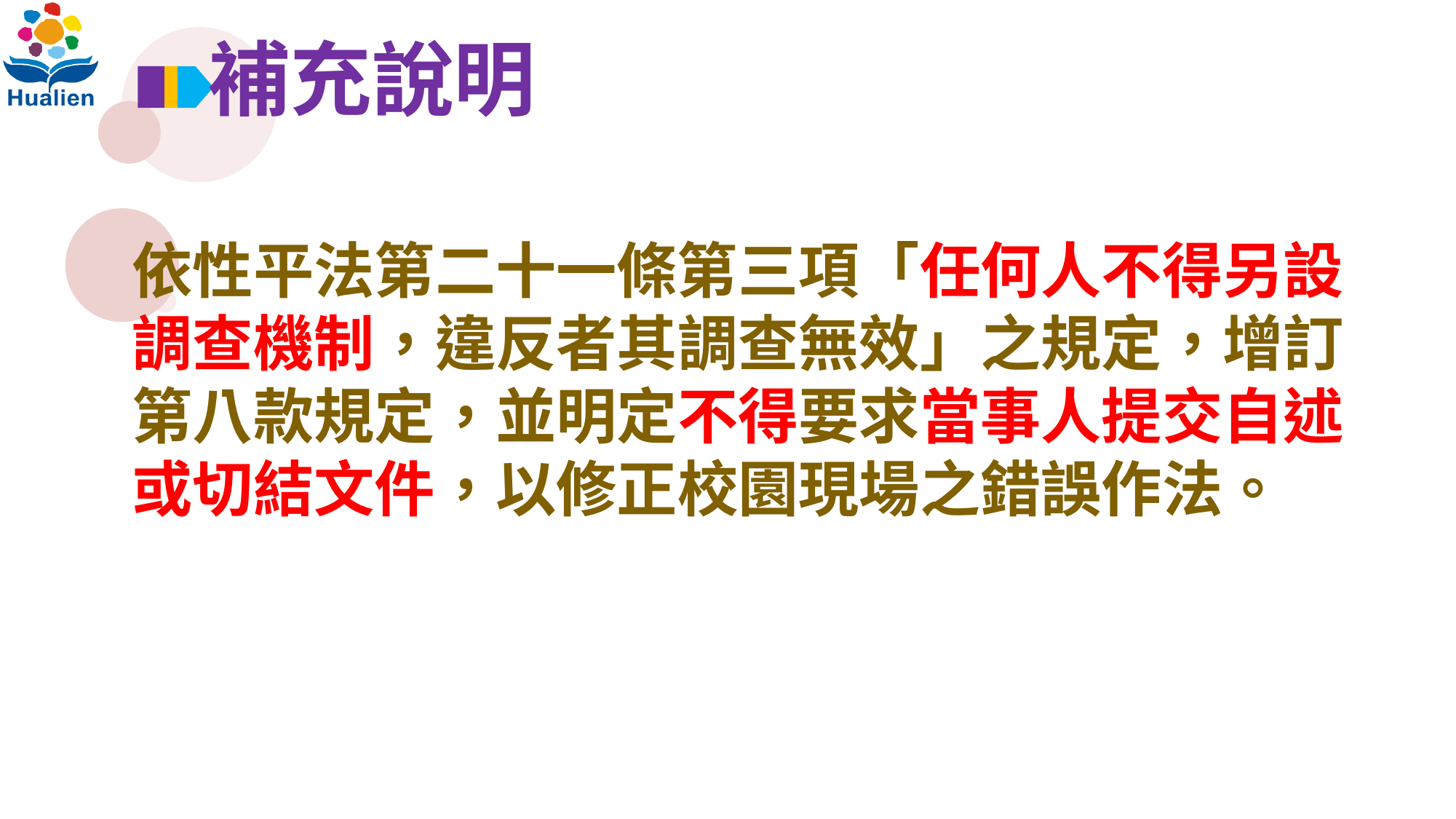

補充說明

依性平法第二十一條第三項「任何人不得另設調查機制，違反者其調查無效」之規定，增訂第八款規定，並明定不得要求當事人提交自述或切結文件，以修正校園現場之錯誤作法。